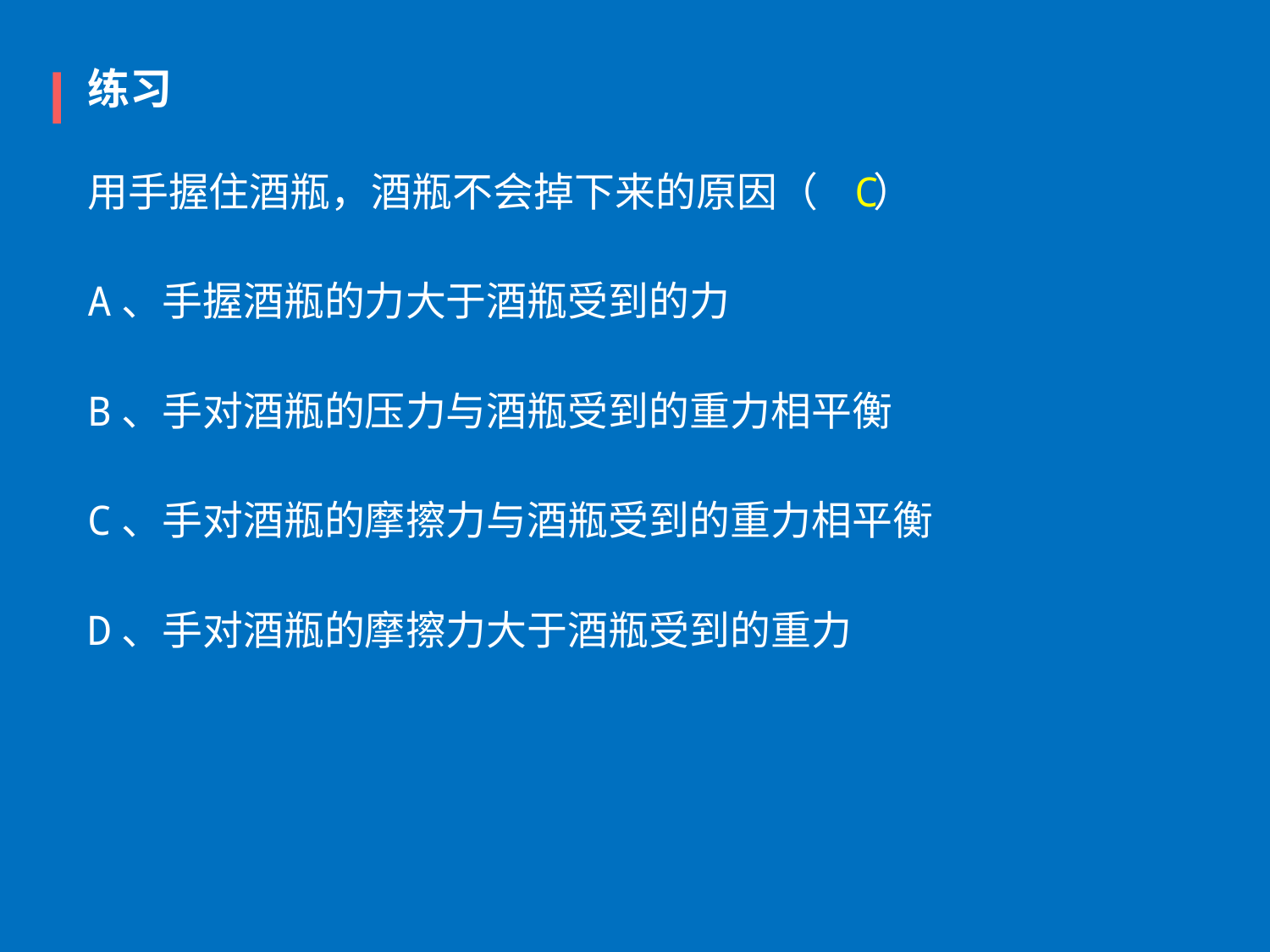

练习

用手握住酒瓶，酒瓶不会掉下来的原因（      ）
C
A、手握酒瓶的力大于酒瓶受到的力
B、手对酒瓶的压力与酒瓶受到的重力相平衡
C、手对酒瓶的摩擦力与酒瓶受到的重力相平衡
D、手对酒瓶的摩擦力大于酒瓶受到的重力